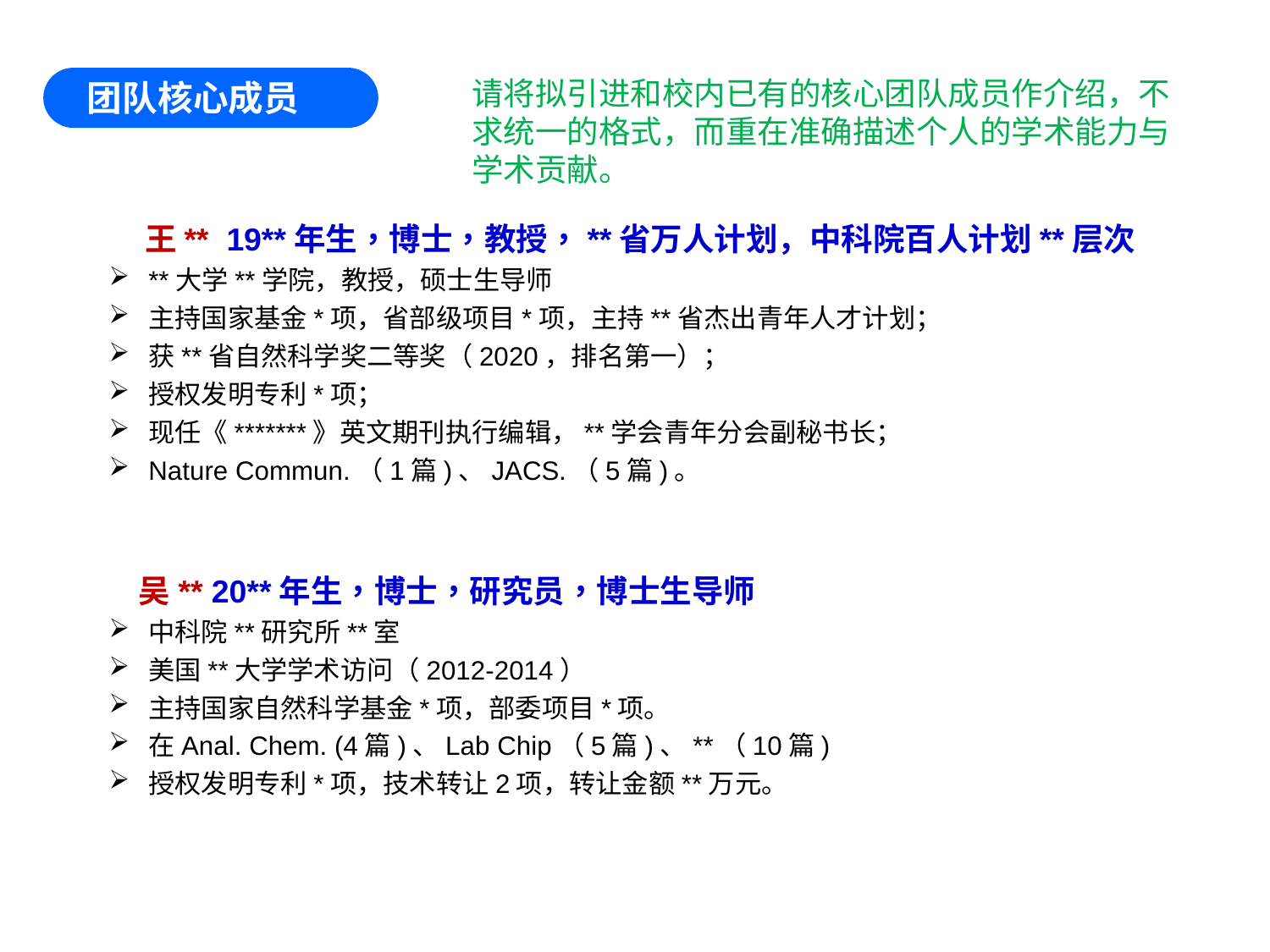

团队核心成员
请将拟引进和校内已有的核心团队成员作介绍，不求统一的格式，而重在准确描述个人的学术能力与学术贡献。
     王**  19**年生，博士，教授，**省万人计划，中科院百人计划**层次
**大学**学院，教授，硕士生导师
主持国家基金*项，省部级项目*项，主持**省杰出青年人才计划；
获**省自然科学奖二等奖（2020，排名第一）；
授权发明专利*项；
现任《*******》英文期刊执行编辑，**学会青年分会副秘书长；
Nature Commun.（1篇)、JACS.（5篇)。
    吴** 20**年生，博士，研究员，博士生导师
中科院**研究所**室
美国**大学学术访问（2012-2014）
主持国家自然科学基金*项，部委项目*项。
在Anal. Chem. (4篇)、Lab Chip（5篇)、**（10篇)
授权发明专利*项，技术转让2项，转让金额**万元。